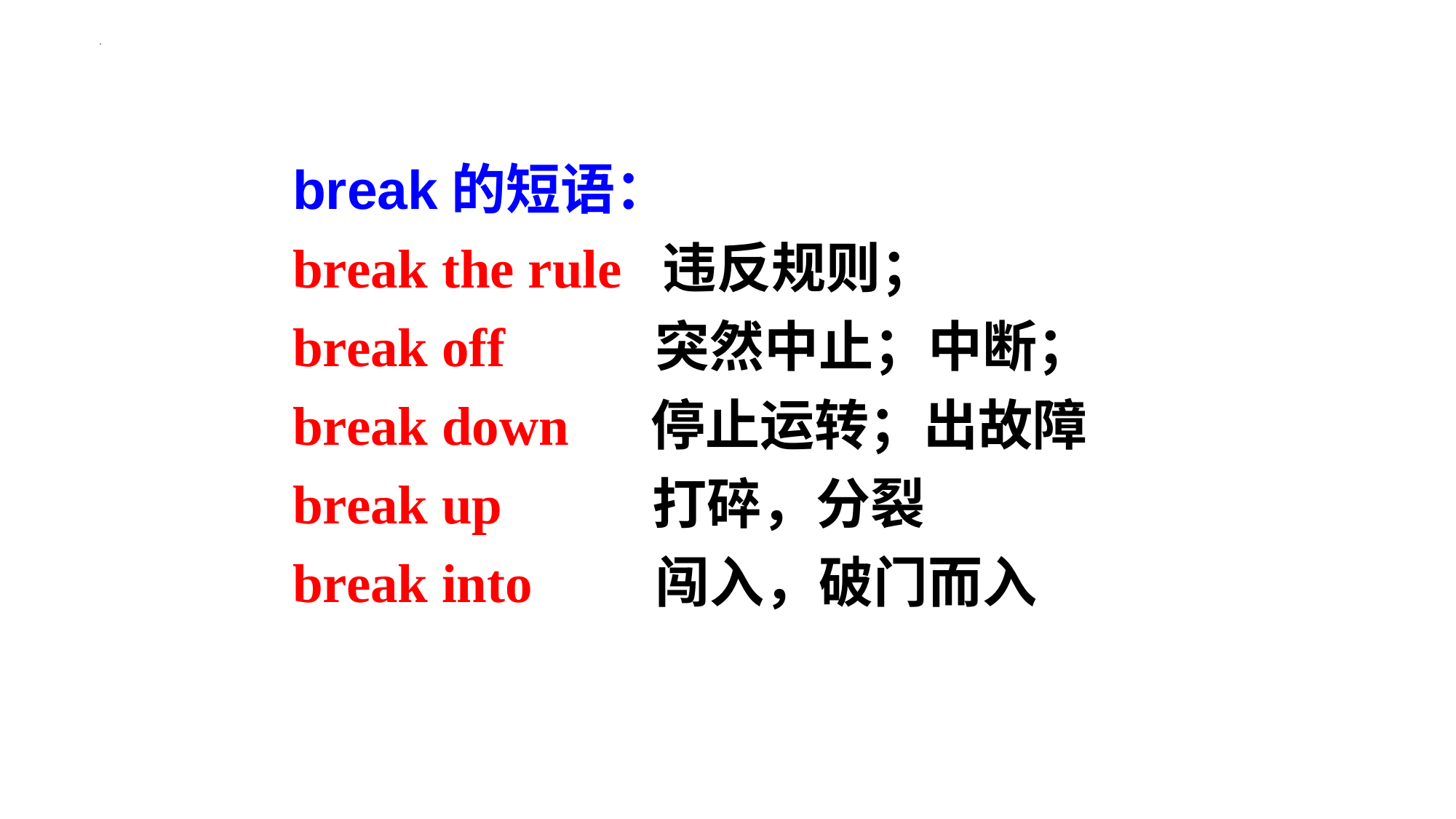

break的短语：
break the rule  违反规则；
break off          突然中止；中断；
break down     停止运转；出故障
break up          打碎，分裂
break into        闯入，破门而入